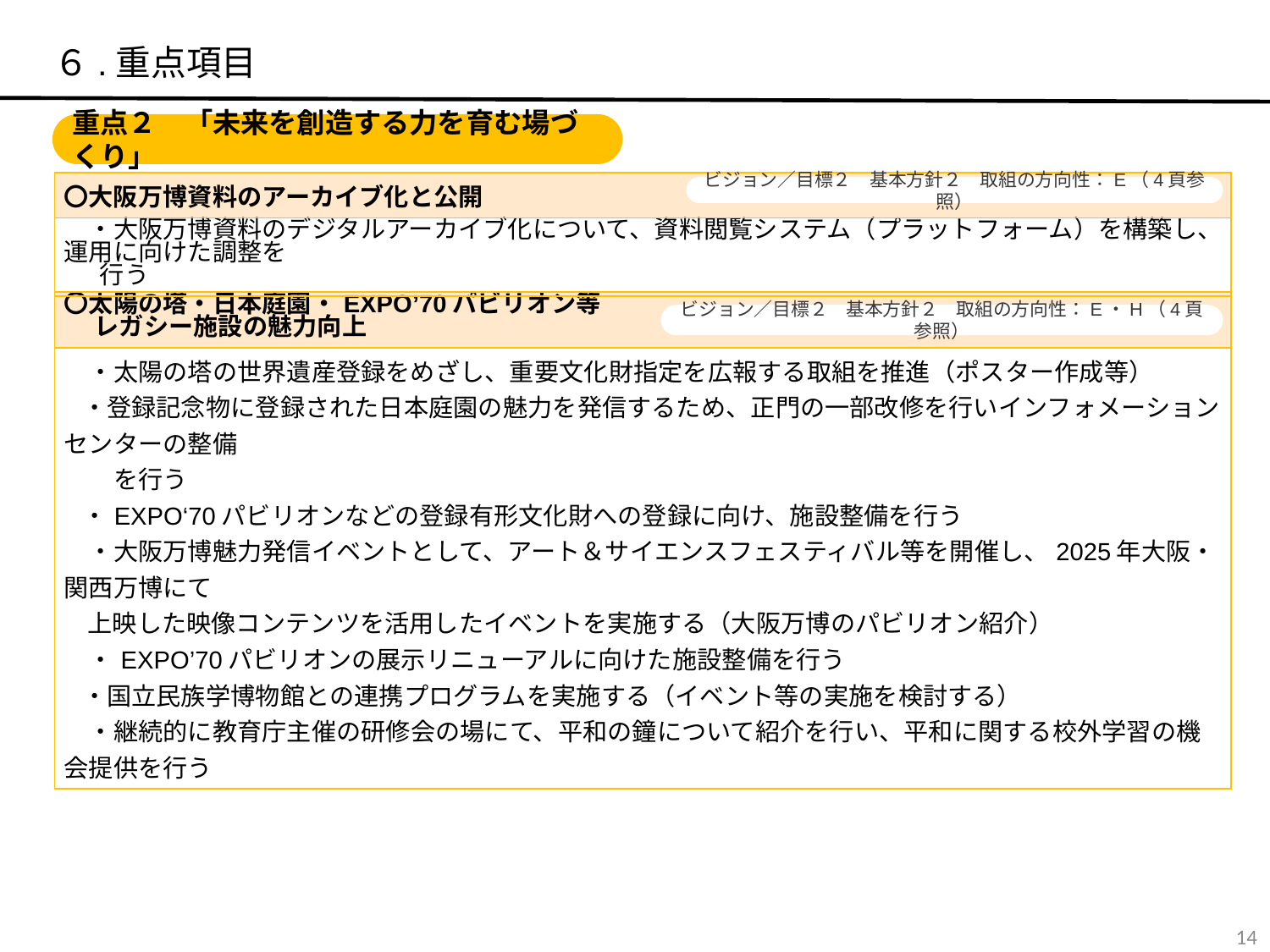

６.重点項目
重点２　「未来を創造する力を育む場づくり」
| 〇大阪万博資料のアーカイブ化と公開 |
| --- |
| ・大阪万博資料のデジタルアーカイブ化について、資料閲覧システム（プラットフォーム）を構築し、運用に向けた調整を 　 行う |
ビジョン／目標２　基本方針２　取組の方向性：E（4頁参照）
| 〇太陽の塔・日本庭園・EXPO’70パビリオン等 　 レガシー施設の魅力向上 |
| --- |
| ・太陽の塔の世界遺産登録をめざし、重要文化財指定を広報する取組を推進（ポスター作成等） ・登録記念物に登録された日本庭園の魅力を発信するため、正門の一部改修を行いインフォメーションセンターの整備 　　を行う ・EXPO‘70パビリオンなどの登録有形文化財への登録に向け、施設整備を行う 　・大阪万博魅力発信イベントとして、アート＆サイエンスフェスティバル等を開催し、2025年大阪・関西万博にて 上映した映像コンテンツを活用したイベントを実施する（大阪万博のパビリオン紹介） 　・EXPO’70パビリオンの展示リニューアルに向けた施設整備を行う ・国立民族学博物館との連携プログラムを実施する（イベント等の実施を検討する） 　・継続的に教育庁主催の研修会の場にて、平和の鐘について紹介を行い、平和に関する校外学習の機会提供を行う |
ビジョン／目標２　基本方針２　取組の方向性：E・H（4頁参照）
14